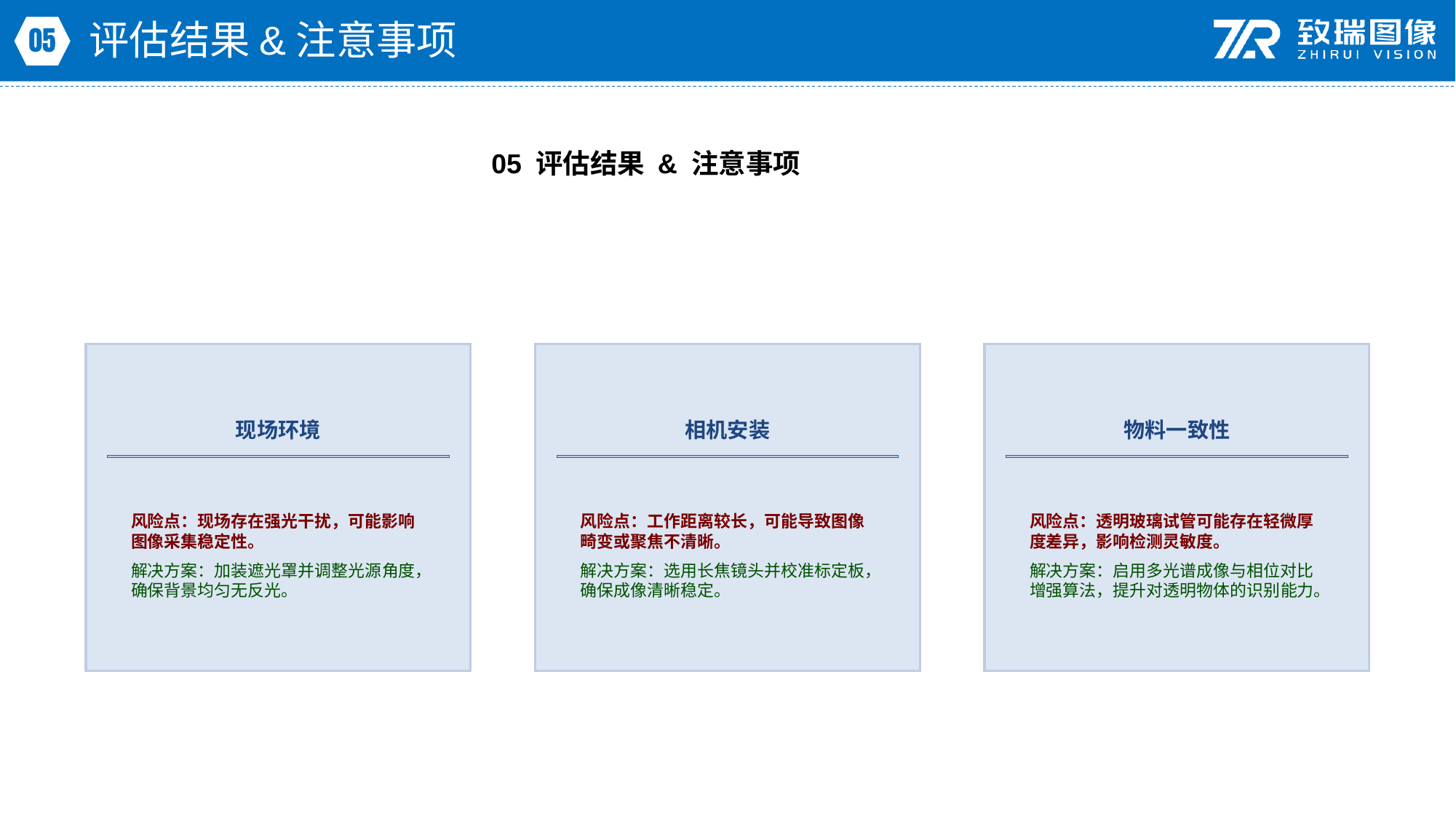

评估结果&注意事项
05

05 评估结果 & 注意事项

现场环境

相机安装

物料一致性

风险点：现场存在强光干扰，可能影响图像采集稳定性。
解决方案：加装遮光罩并调整光源角度，确保背景均匀无反光。

风险点：工作距离较长，可能导致图像畸变或聚焦不清晰。
解决方案：选用长焦镜头并校准标定板，确保成像清晰稳定。

风险点：透明玻璃试管可能存在轻微厚度差异，影响检测灵敏度。
解决方案：启用多光谱成像与相位对比增强算法，提升对透明物体的识别能力。